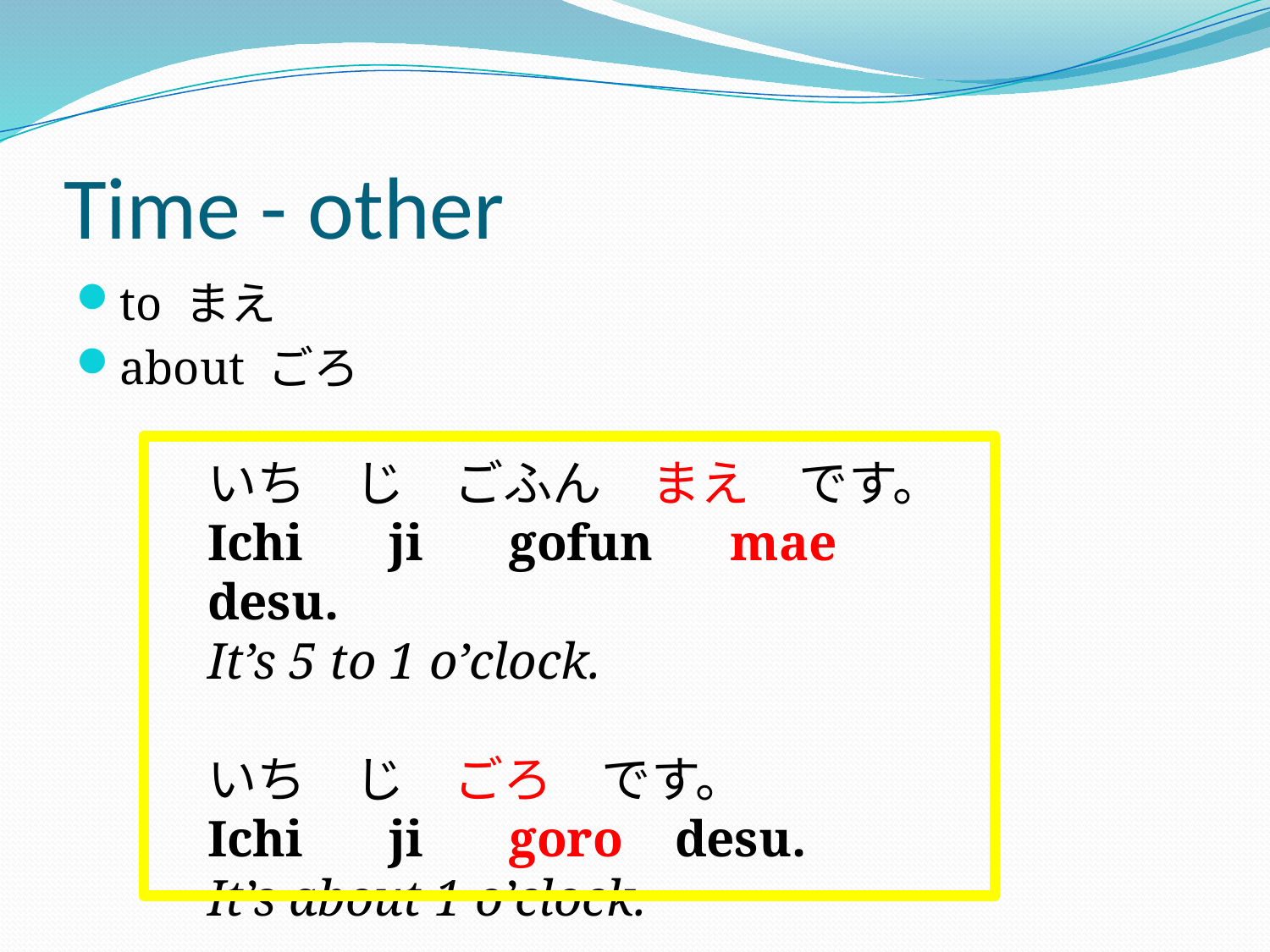

# Time - other
to まえ
about ごろ

いち　じ　ごふん　まえ　です。
Ichi 　ji 　gofun      mae     desu.
It’s 5 to 1 o’clock.

いち　じ　ごろ　です。
Ichi 　ji 　goro    desu.
It’s about 1 o’clock.